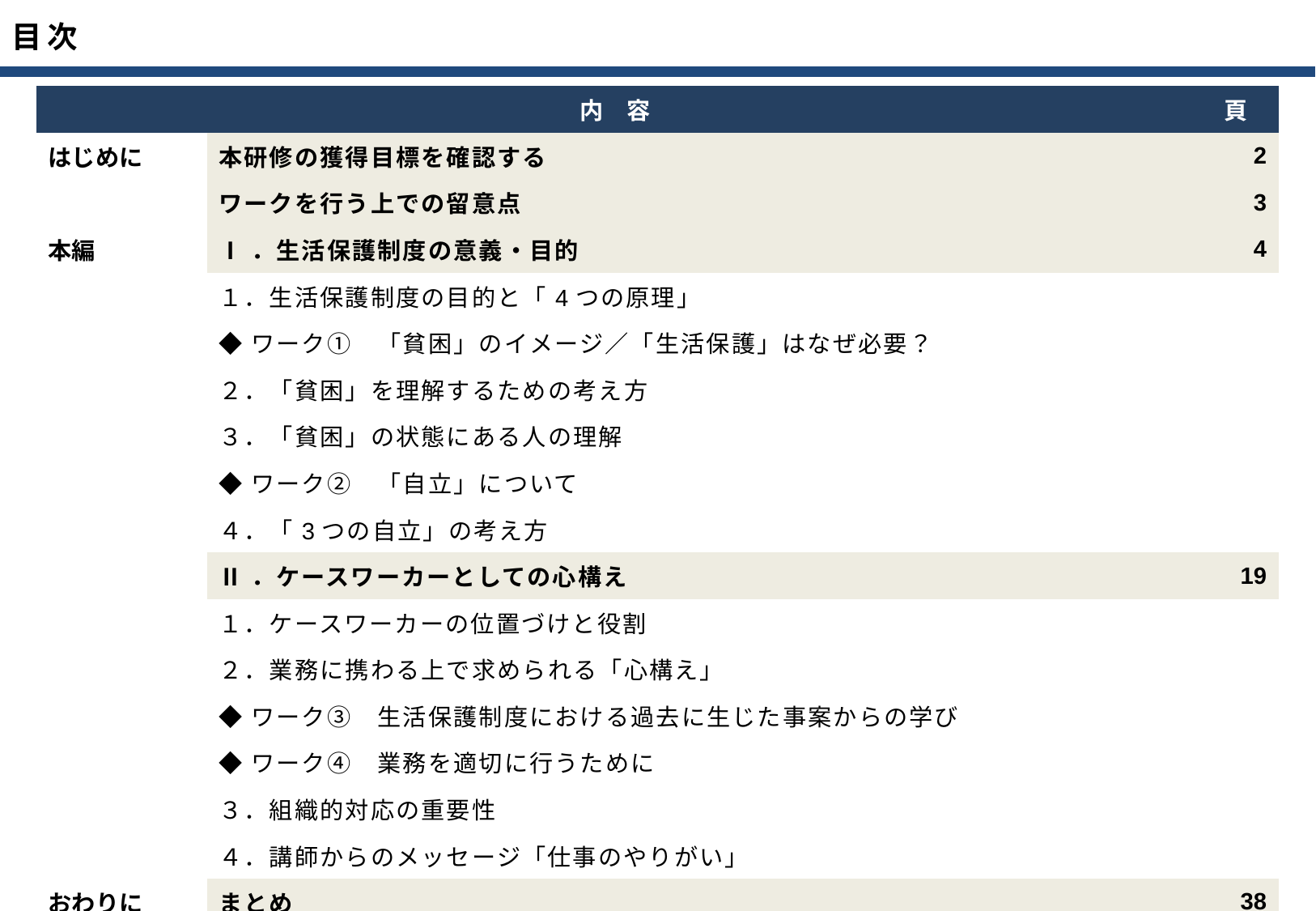

| 内　容 |  | 頁 |
| --- | --- | --- |
| はじめに | 本研修の獲得目標を確認する | 2 |
|  | ワークを行う上での留意点 | 3 |
| 本編 | Ⅰ．生活保護制度の意義・目的 | 4 |
|  | １．生活保護制度の目的と「4つの原理」 |  |
|  | ◆ワーク①　「貧困」のイメージ／「生活保護」はなぜ必要？ |  |
|  | ２．「貧困」を理解するための考え方 |  |
|  | ３．「貧困」の状態にある人の理解 |  |
|  | ◆ワーク②　「自立」について |  |
|  | ４．「3つの自立」の考え方 |  |
|  | Ⅱ．ケースワーカーとしての心構え | 19 |
|  | １．ケースワーカーの位置づけと役割 |  |
|  | ２．業務に携わる上で求められる「心構え」 |  |
|  | ◆ワーク③　生活保護制度における過去に生じた事案からの学び |  |
|  | ◆ワーク④　業務を適切に行うために |  |
|  | ３．組織的対応の重要性 |  |
|  | ４．講師からのメッセージ「仕事のやりがい」 |  |
| おわりに | まとめ | 38 |
|  | 獲得目標の確認と振り返り | 40 |
|  | 出典・参考図書・文献 | 41 |